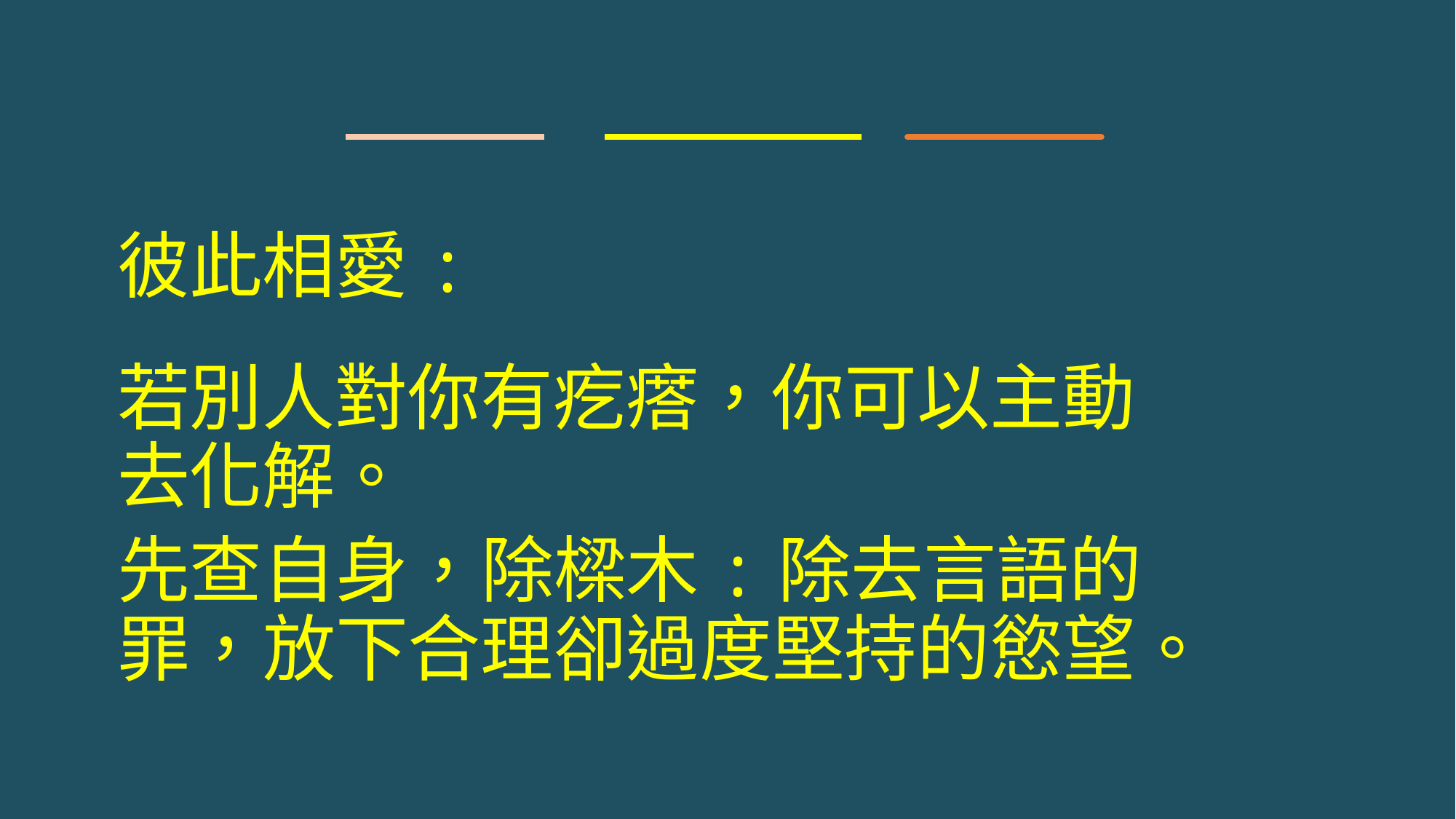

彼此相愛:

若別人對你有疙瘩，你可以主動去化解。
先查自身，除樑木:除去言語的罪，放下合理卻過度堅持的慾望。